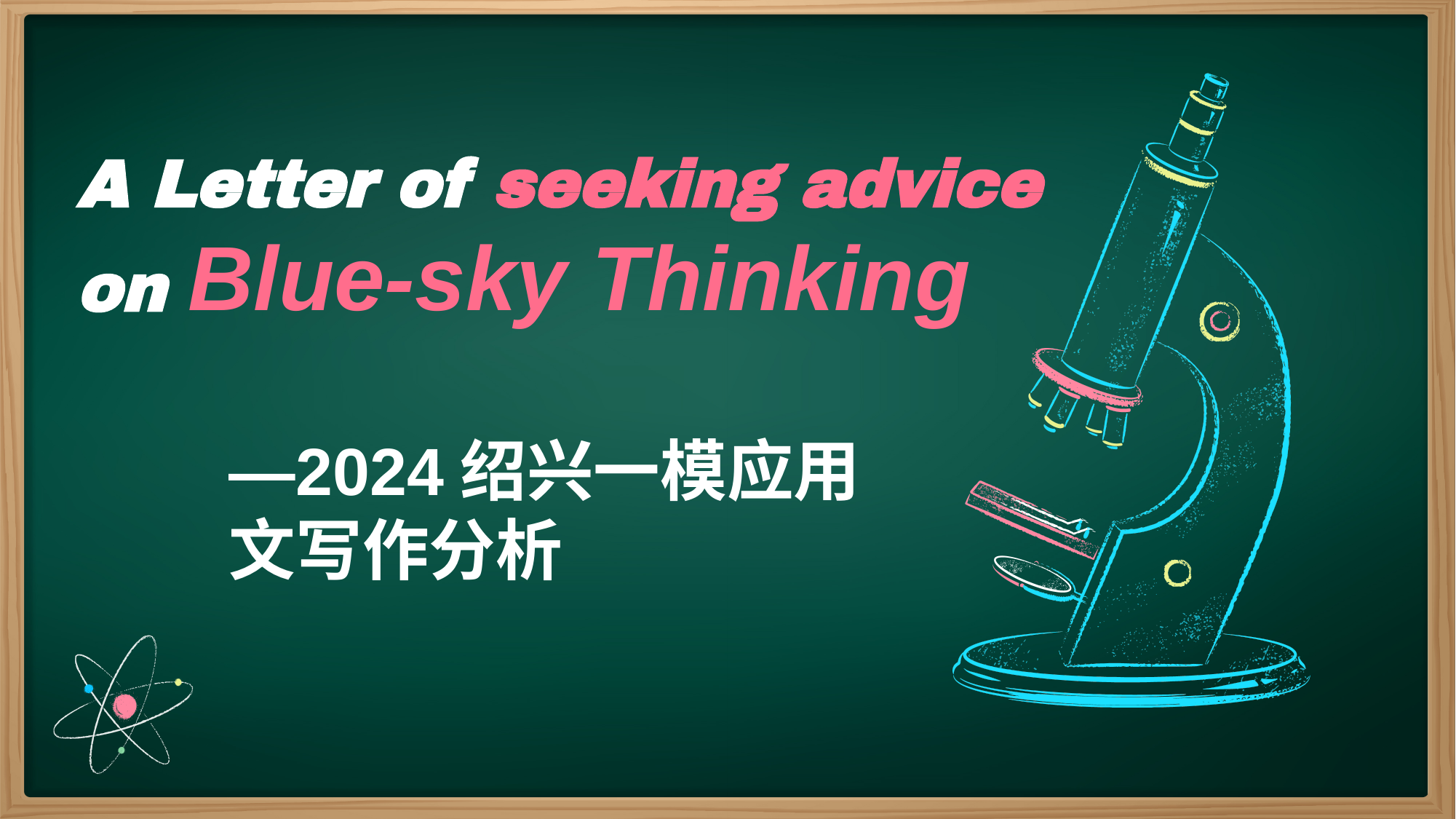

A Letter of seeking advice
on Blue-sky Thinking
# —2024绍兴一模应用文写作分析